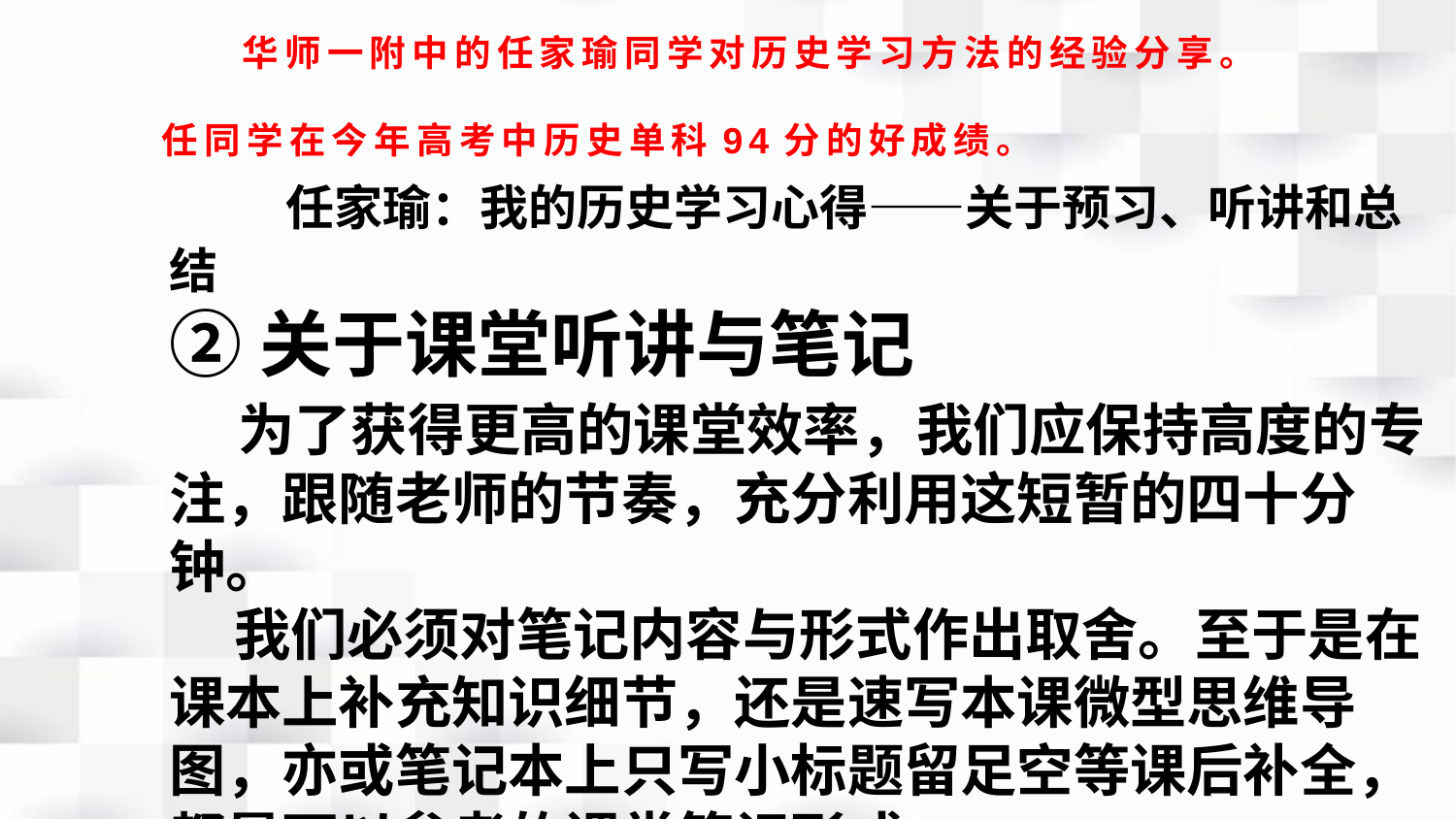

# 华师一附中的任家瑜同学对历史学习方法的经验分享。 任同学在今年高考中历史单科94分的好成绩。
      任家瑜：我的历史学习心得——关于预习、听讲和总结
②关于课堂听讲与笔记
    为了获得更高的课堂效率，我们应保持高度的专注，跟随老师的节奏，充分利用这短暂的四十分钟。
    我们必须对笔记内容与形式作出取舍。至于是在课本上补充知识细节，还是速写本课微型思维导图，亦或笔记本上只写小标题留足空等课后补全，都是可以参考的课堂笔记形式。